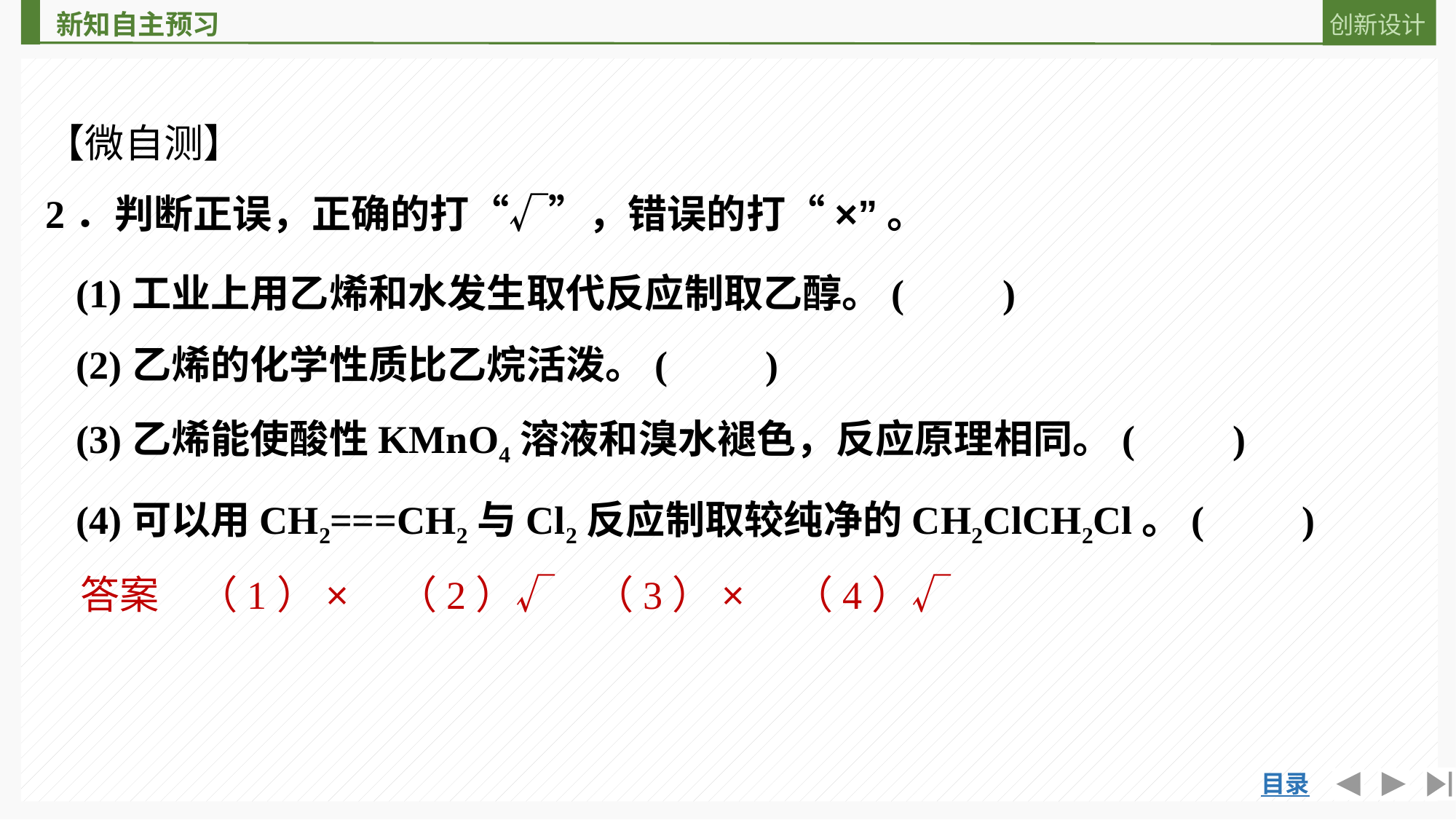

【微自测】
2．判断正误，正确的打“√”，错误的打“×”。
(1)工业上用乙烯和水发生取代反应制取乙醇。(　　)
(2)乙烯的化学性质比乙烷活泼。(　　)
(3)乙烯能使酸性KMnO4溶液和溴水褪色，反应原理相同。(　　)
(4)可以用CH2===CH2与Cl2反应制取较纯净的CH2ClCH2Cl。(　　)
答案　（1）×　（2）√　（3）×　（4）√